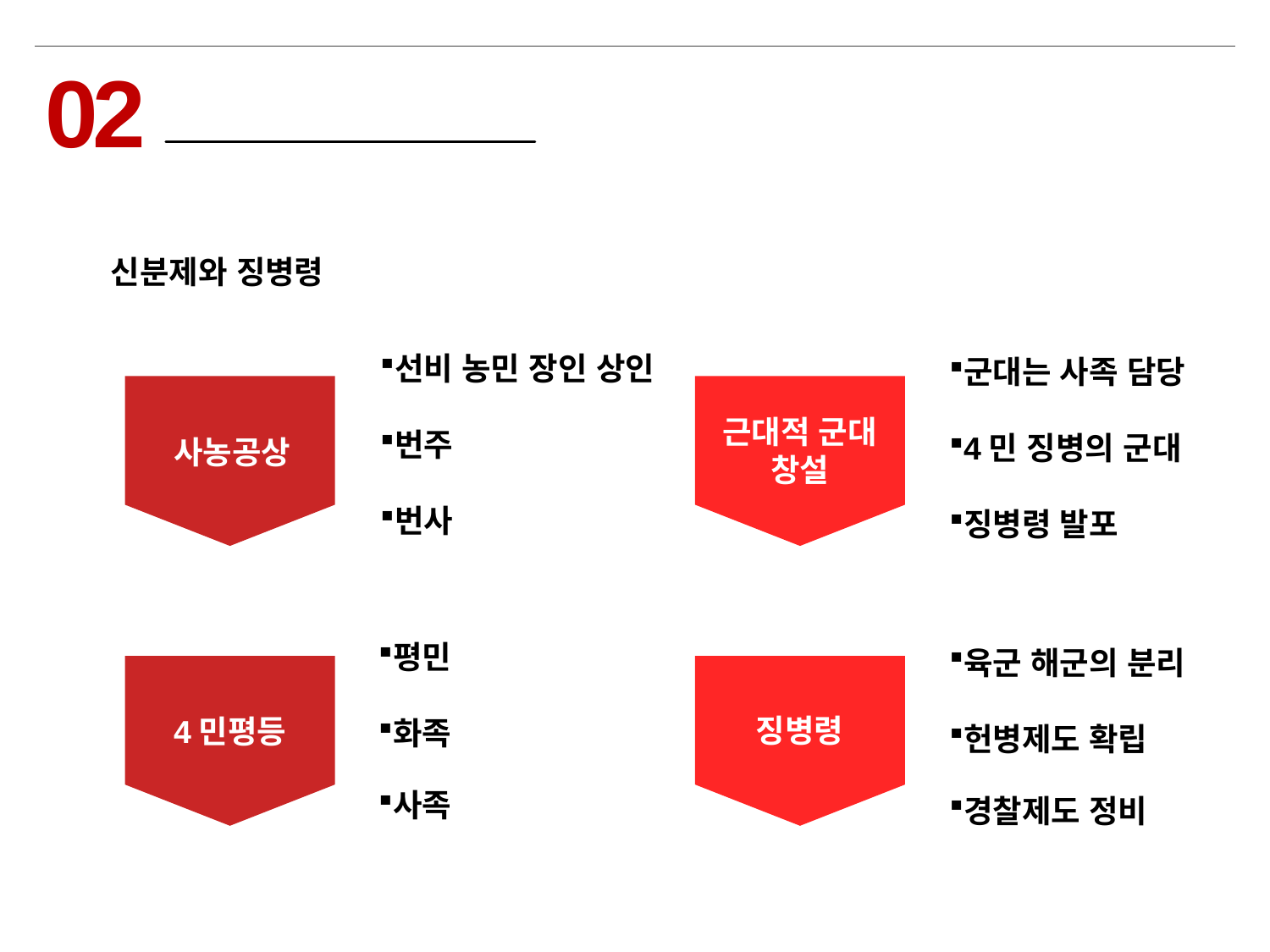

02
신분제와 징병령
선비 농민 장인 상인

번주

번사

군대는 사족 담당

4민 징병의 군대

징병령 발포

근대적 군대 창설
사농공상
평민

화족

사족

육군 해군의 분리

헌병제도 확립

경찰제도 정비

징병령
4민평등